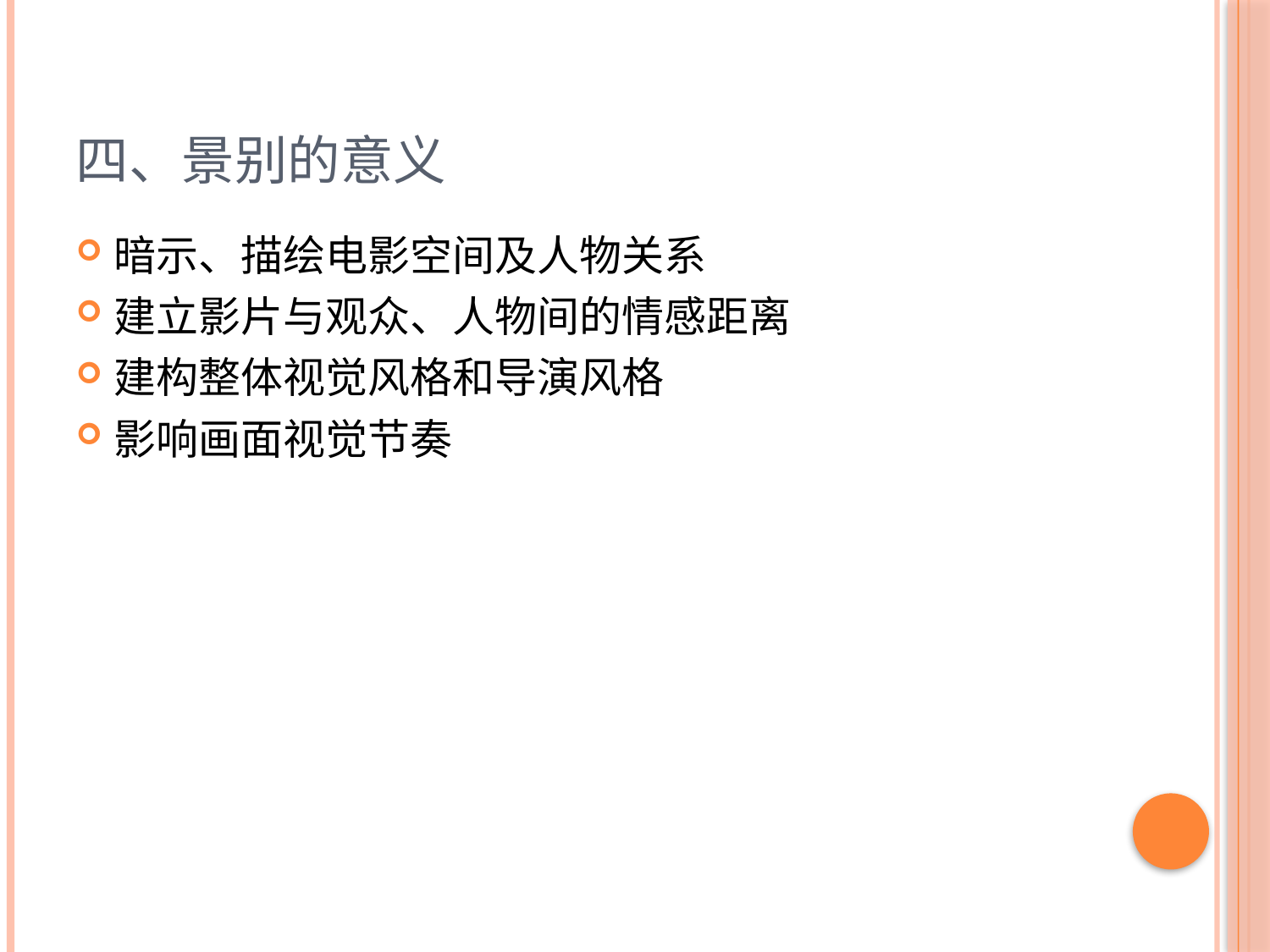

# 四、景别的意义
暗示、描绘电影空间及人物关系
建立影片与观众、人物间的情感距离
建构整体视觉风格和导演风格
影响画面视觉节奏